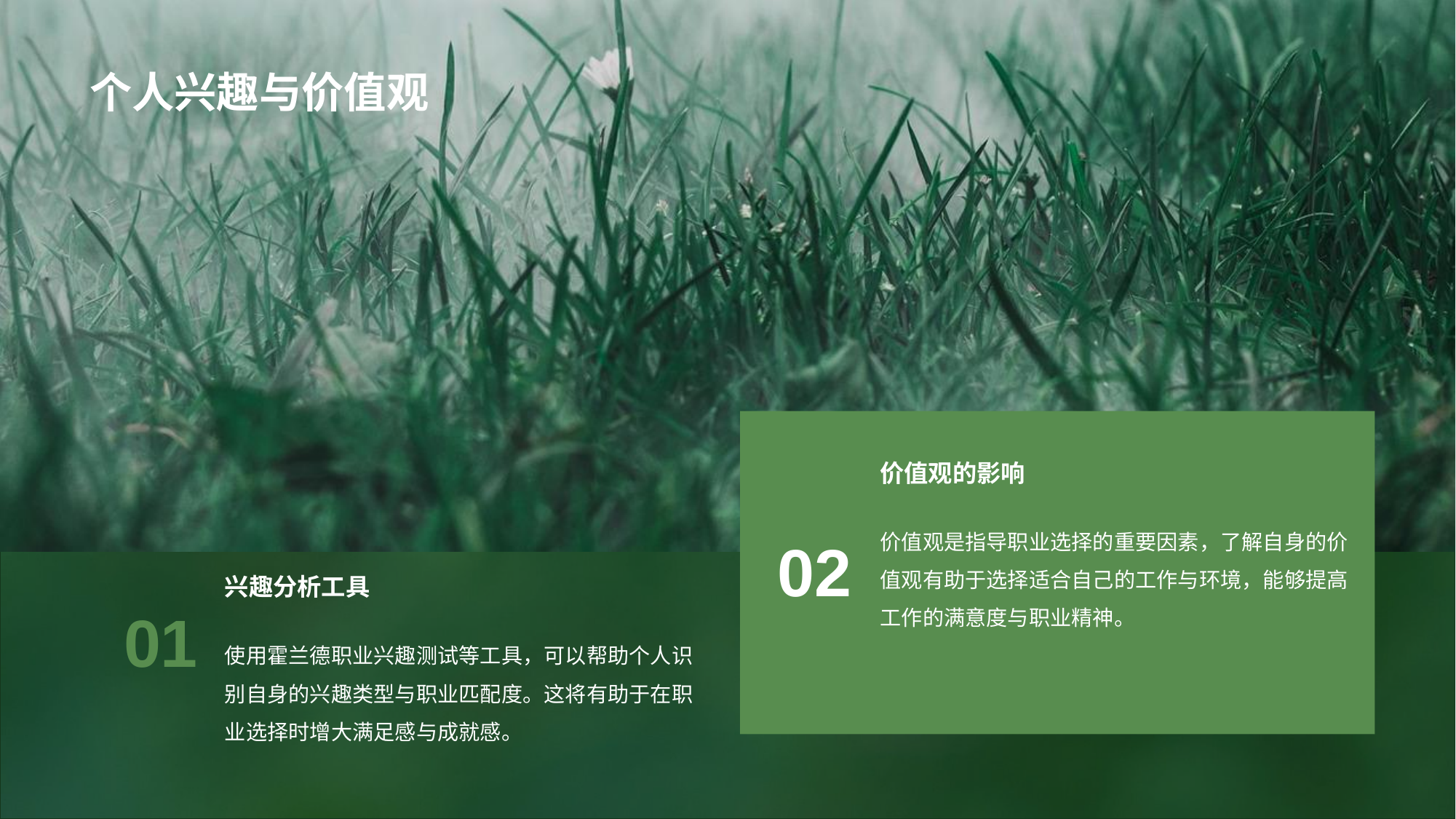

# 个人兴趣与价值观

价值观的影响
价值观是指导职业选择的重要因素，了解自身的价值观有助于选择适合自己的工作与环境，能够提高工作的满意度与职业精神。
02
兴趣分析工具
01
使用霍兰德职业兴趣测试等工具，可以帮助个人识别自身的兴趣类型与职业匹配度。这将有助于在职业选择时增大满足感与成就感。